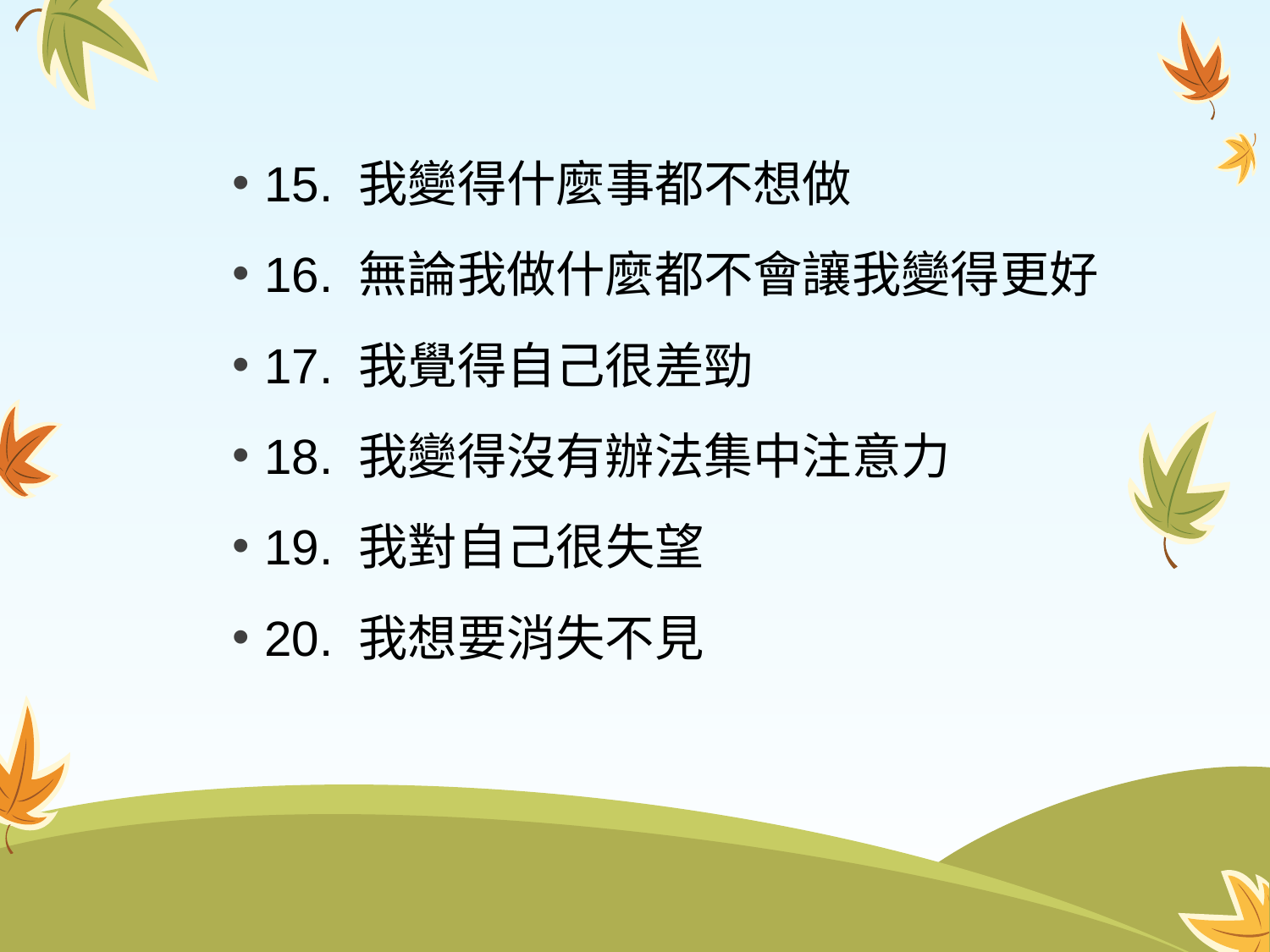

15. 我變得什麼事都不想做
16. 無論我做什麼都不會讓我變得更好
17. 我覺得自己很差勁
18. 我變得沒有辦法集中注意力
19. 我對自己很失望
20. 我想要消失不見